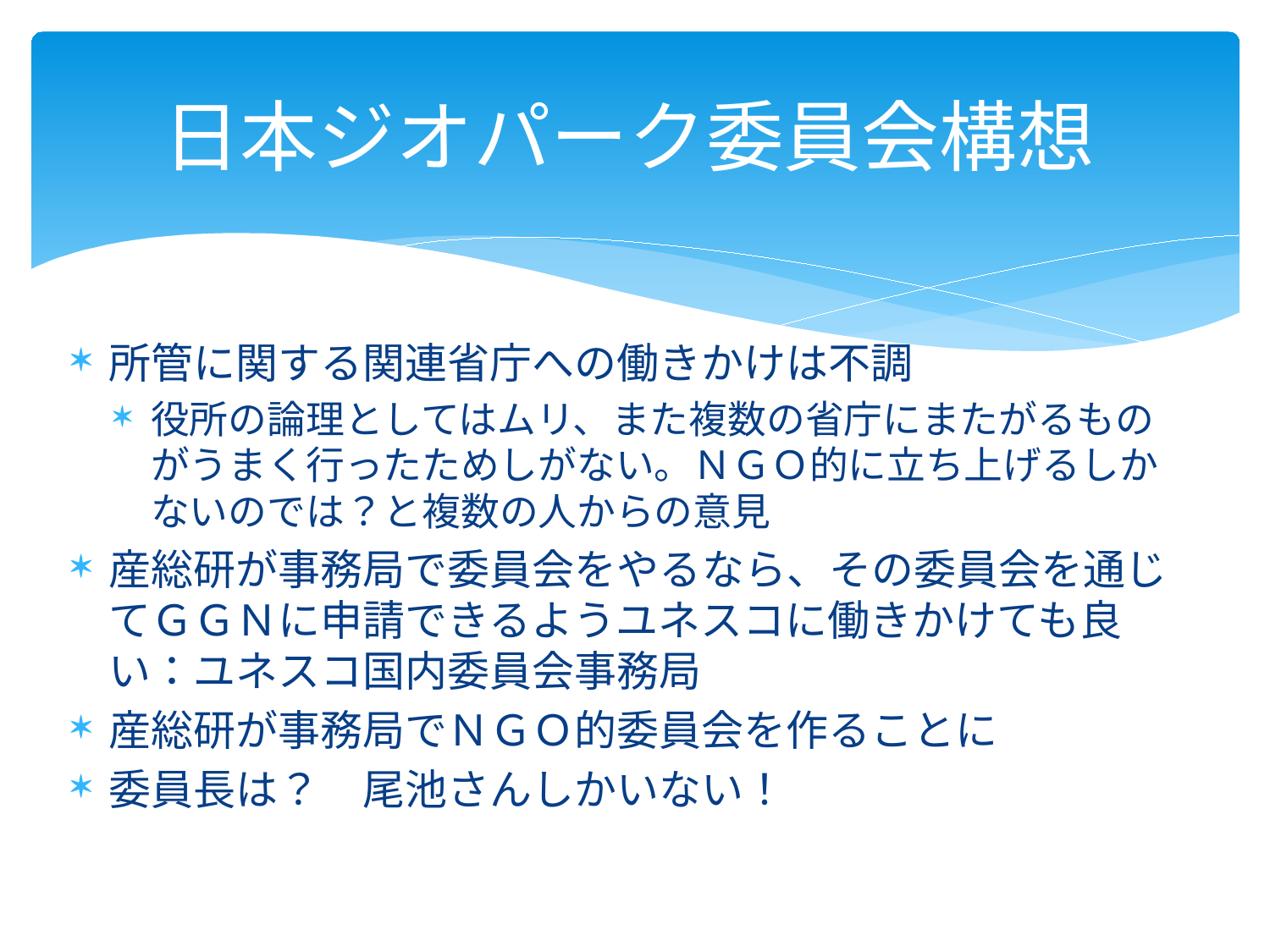

# 日本ジオパーク委員会構想
所管に関する関連省庁への働きかけは不調
役所の論理としてはムリ、また複数の省庁にまたがるものがうまく行ったためしがない。ＮＧＯ的に立ち上げるしかないのでは？と複数の人からの意見
産総研が事務局で委員会をやるなら、その委員会を通じてＧＧＮに申請できるようユネスコに働きかけても良い：ユネスコ国内委員会事務局
産総研が事務局でＮＧＯ的委員会を作ることに
委員長は？　尾池さんしかいない！